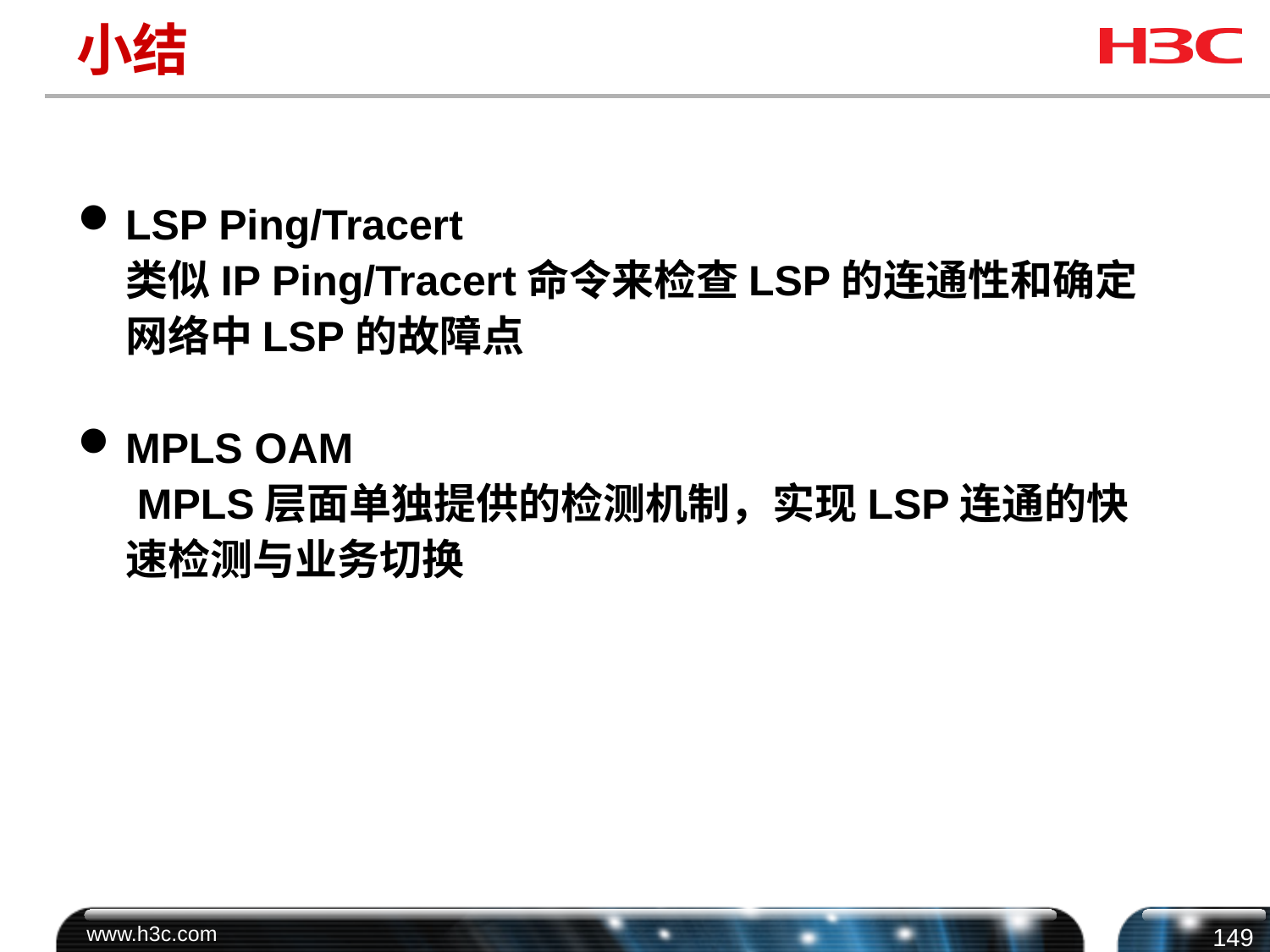

# 小结
LSP Ping/Tracert
    类似IP Ping/Tracert命令来检查LSP的连通性和确定网络中LSP的故障点

MPLS OAM
     MPLS层面单独提供的检测机制，实现LSP连通的快速检测与业务切换